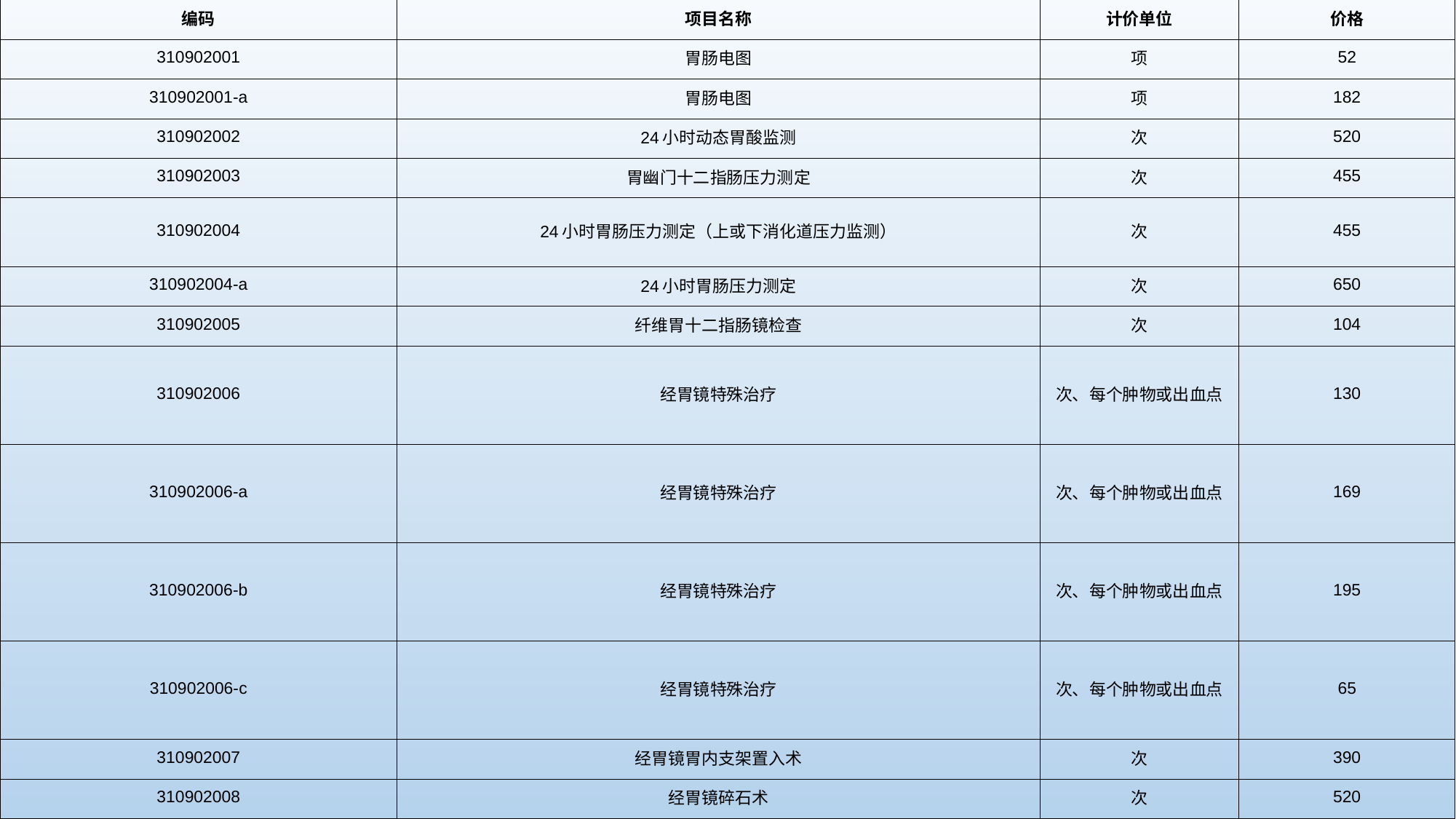

| 编码 | 项目名称 | 计价单位 | 价格 |
| --- | --- | --- | --- |
| 310902001 | 胃肠电图 | 项 | 52 |
| 310902001-a | 胃肠电图 | 项 | 182 |
| 310902002 | 24小时动态胃酸监测 | 次 | 520 |
| 310902003 | 胃幽门十二指肠压力测定 | 次 | 455 |
| 310902004 | 24小时胃肠压力测定（上或下消化道压力监测） | 次 | 455 |
| 310902004-a | 24小时胃肠压力测定 | 次 | 650 |
| 310902005 | 纤维胃十二指肠镜检查 | 次 | 104 |
| 310902006 | 经胃镜特殊治疗 | 次、每个肿物或出血点 | 130 |
| 310902006-a | 经胃镜特殊治疗 | 次、每个肿物或出血点 | 169 |
| 310902006-b | 经胃镜特殊治疗 | 次、每个肿物或出血点 | 195 |
| 310902006-c | 经胃镜特殊治疗 | 次、每个肿物或出血点 | 65 |
| 310902007 | 经胃镜胃内支架置入术 | 次 | 390 |
| 310902008 | 经胃镜碎石术 | 次 | 520 |